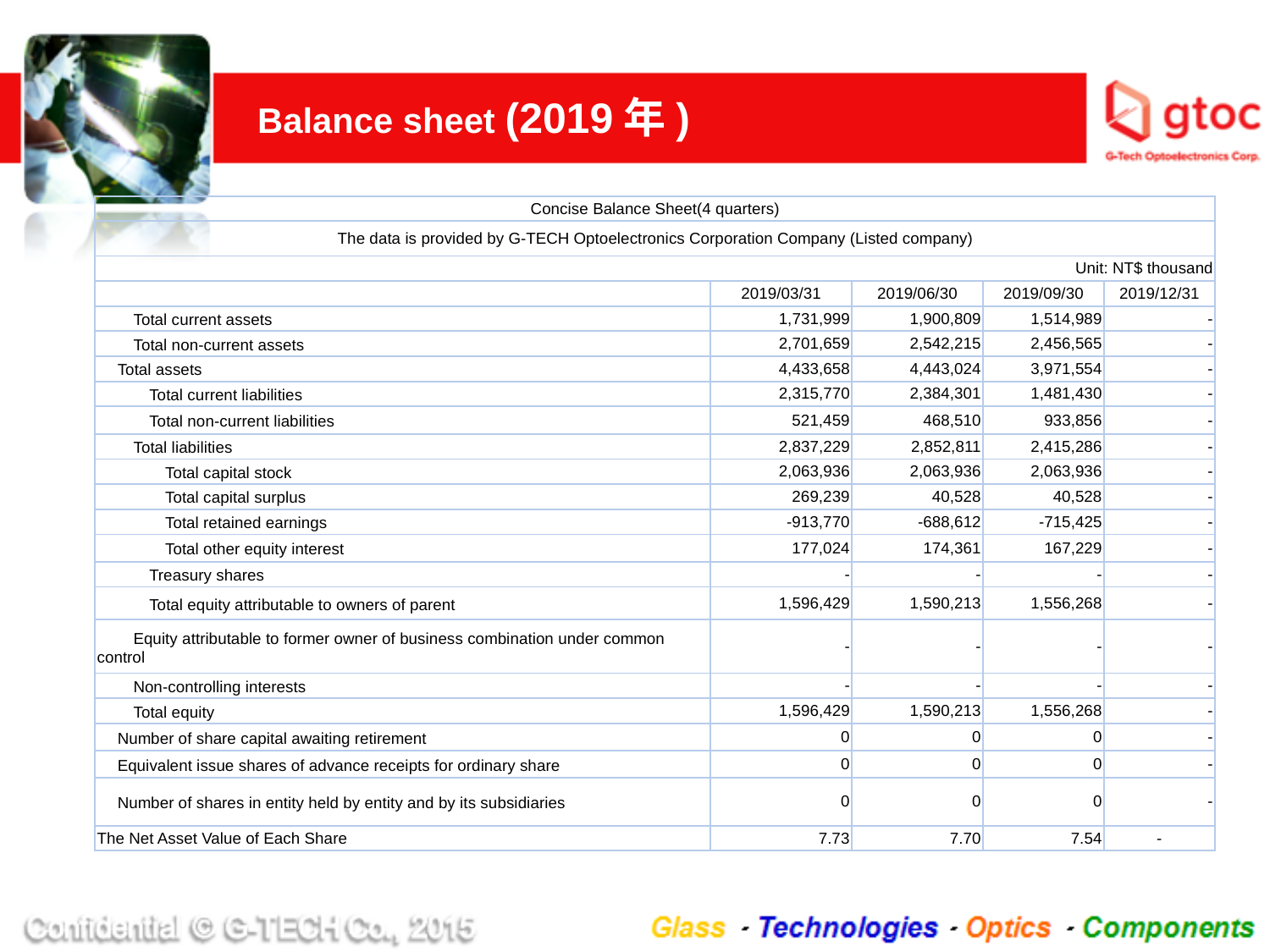

# Balance sheet (2019年)

| Concise Balance Sheet(4 quarters) |  |  |  |  |
| --- | --- | --- | --- | --- |
| The data is provided by G-TECH Optoelectronics Corporation Company (Listed company) |  |  |  |  |
| Unit: NT$ thousand |  |  |  |  |
|  | 2019/03/31 | 2019/06/30 | 2019/09/30 | 2019/12/31 |
| Total current assets | 1,731,999 | 1,900,809 | 1,514,989 | - |
| Total non-current assets | 2,701,659 | 2,542,215 | 2,456,565 | - |
| Total assets | 4,433,658 | 4,443,024 | 3,971,554 | - |
| Total current liabilities | 2,315,770 | 2,384,301 | 1,481,430 | - |
| Total non-current liabilities | 521,459 | 468,510 | 933,856 | - |
| Total liabilities | 2,837,229 | 2,852,811 | 2,415,286 | - |
| Total capital stock | 2,063,936 | 2,063,936 | 2,063,936 | - |
| Total capital surplus | 269,239 | 40,528 | 40,528 | - |
| Total retained earnings | -913,770 | -688,612 | -715,425 | - |
| Total other equity interest | 177,024 | 174,361 | 167,229 | - |
| Treasury shares | - | - | - | - |
| Total equity attributable to owners of parent | 1,596,429 | 1,590,213 | 1,556,268 | - |
| Equity attributable to former owner of business combination under common control | - | - | - | - |
| Non-controlling interests | - | - | - | - |
| Total equity | 1,596,429 | 1,590,213 | 1,556,268 | - |
| Number of share capital awaiting retirement | 0 | 0 | 0 | - |
| Equivalent issue shares of advance receipts for ordinary share | 0 | 0 | 0 | - |
| Number of shares in entity held by entity and by its subsidiaries | 0 | 0 | 0 | - |
| The Net Asset Value of Each Share | 7.73 | 7.70 | 7.54 | - |